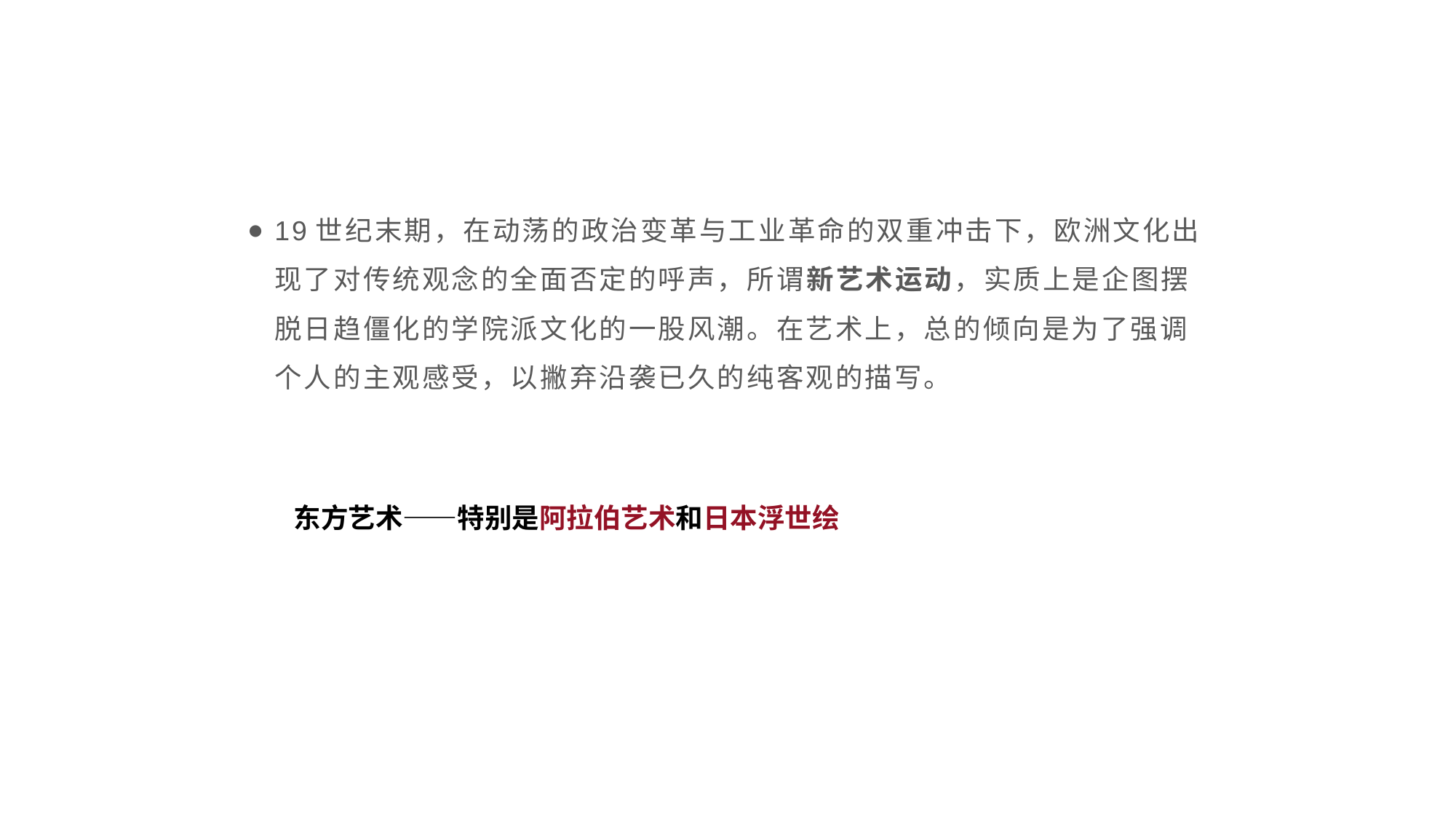

#
19世纪末期，在动荡的政治变革与工业革命的双重冲击下，欧洲文化出现了对传统观念的全面否定的呼声，所谓新艺术运动，实质上是企图摆脱日趋僵化的学院派文化的一股风潮。在艺术上，总的倾向是为了强调个人的主观感受，以撇弃沿袭已久的纯客观的描写。
东方艺术——特别是阿拉伯艺术和日本浮世绘